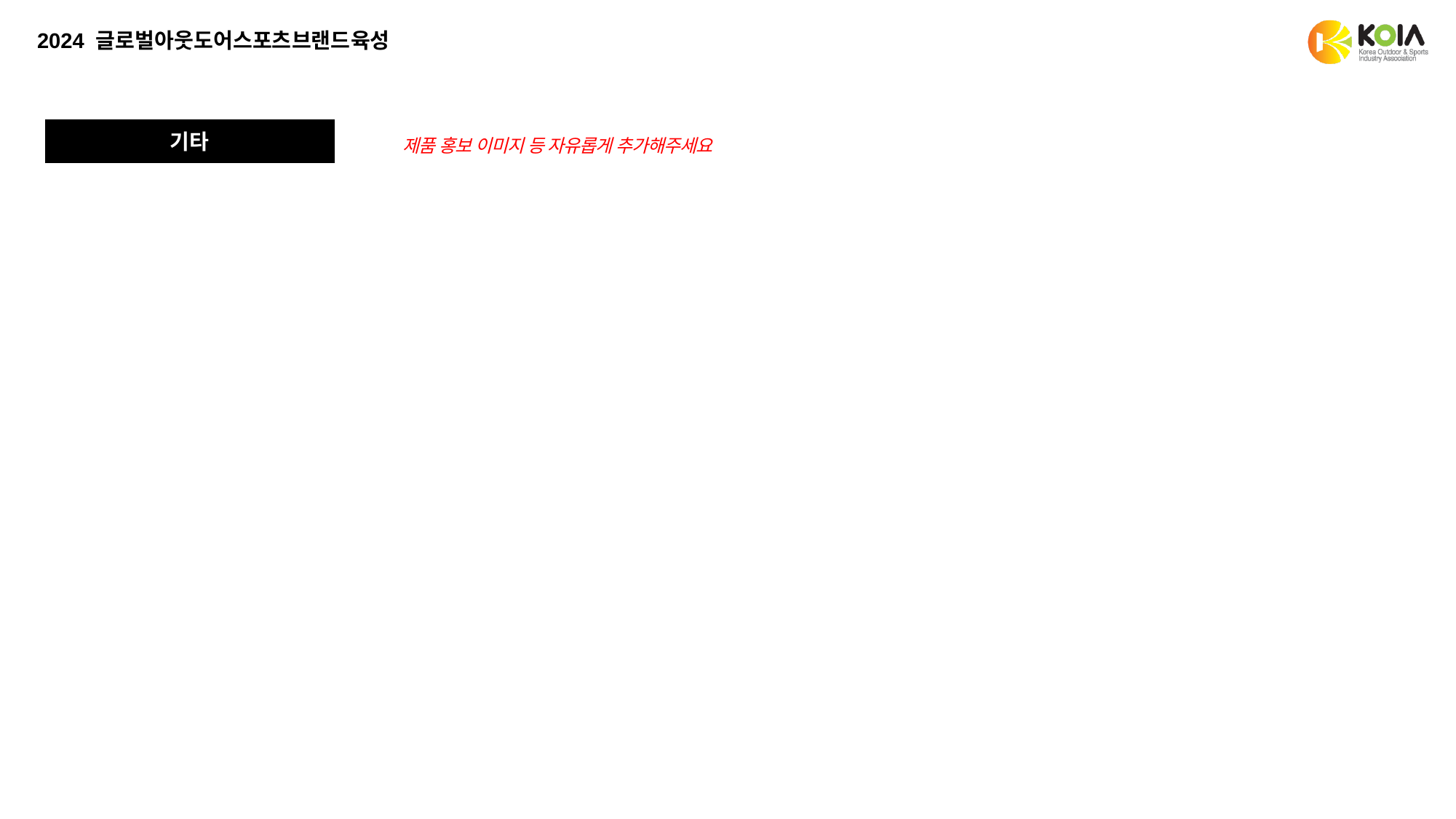

기타
제품 홍보 이미지 등 자유롭게 추가해주세요